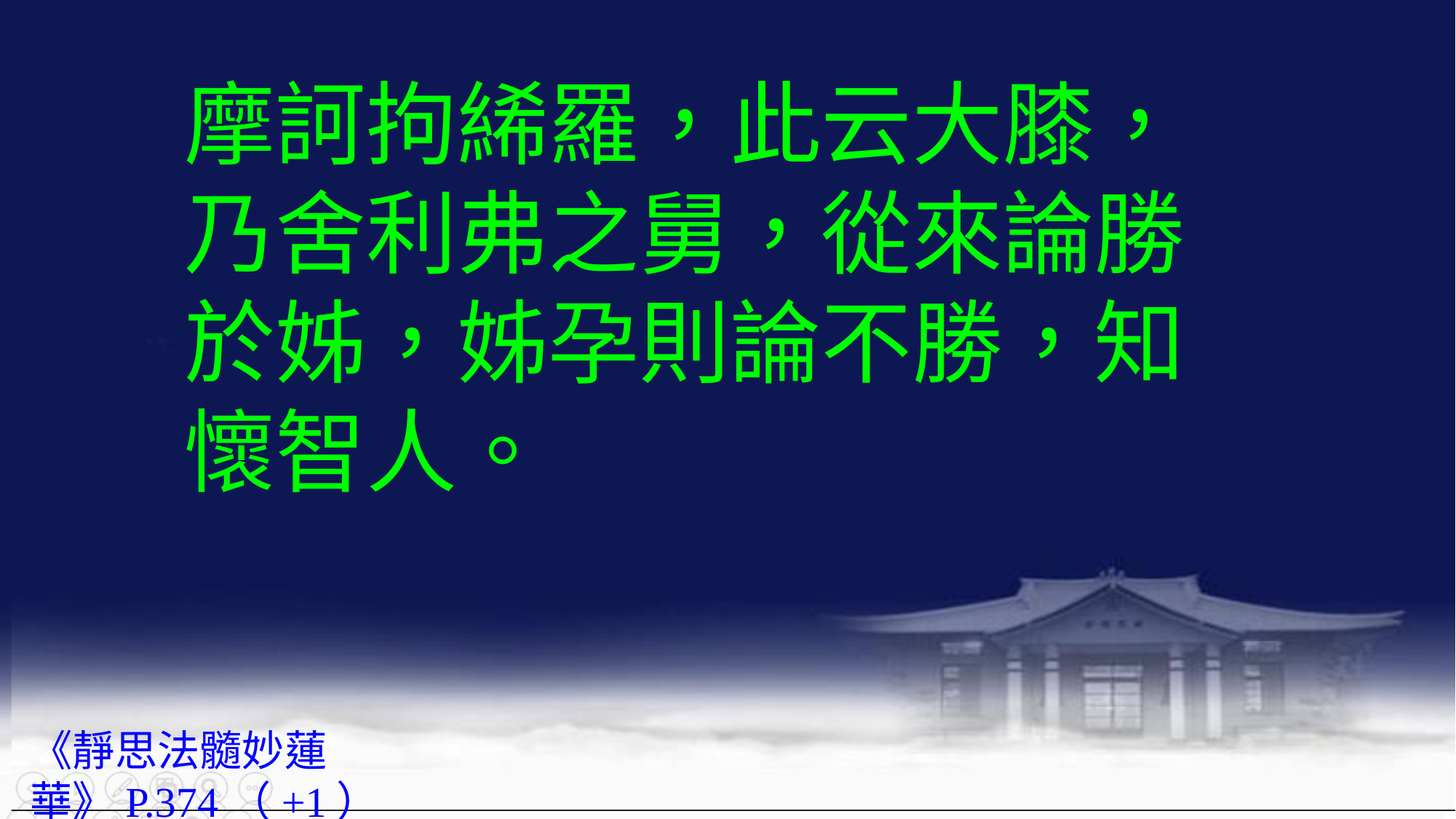

摩訶拘絺羅，此云大膝，乃舍利弗之舅，從來論勝於姊，姊孕則論不勝，知懷智人。
《靜思法髓妙蓮華》P.374（+1）